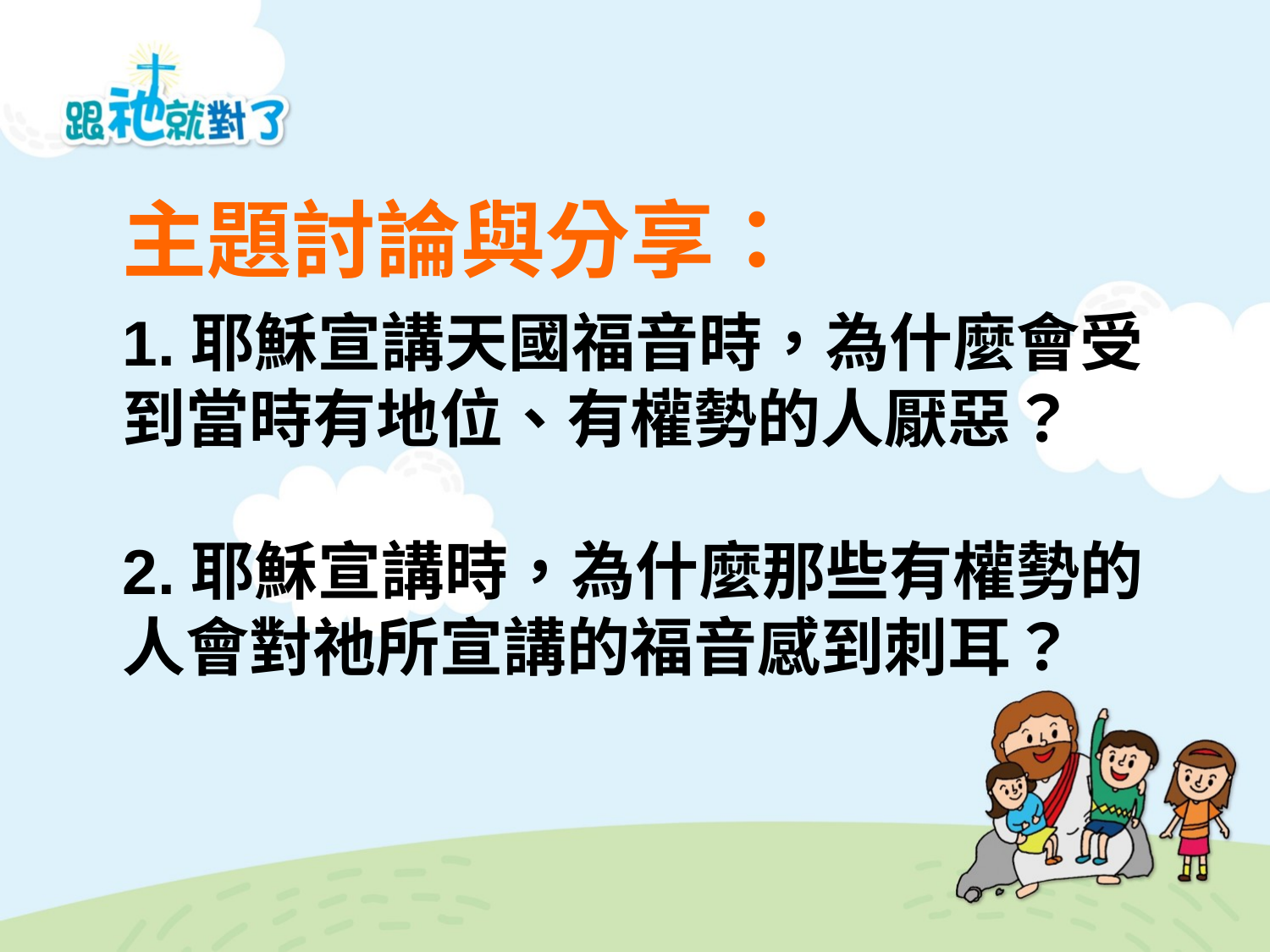

主題討論與分享：
1.耶穌宣講天國福音時，為什麼會受到當時有地位、有權勢的人厭惡？

2.耶穌宣講時，為什麼那些有權勢的人會對祂所宣講的福音感到刺耳？